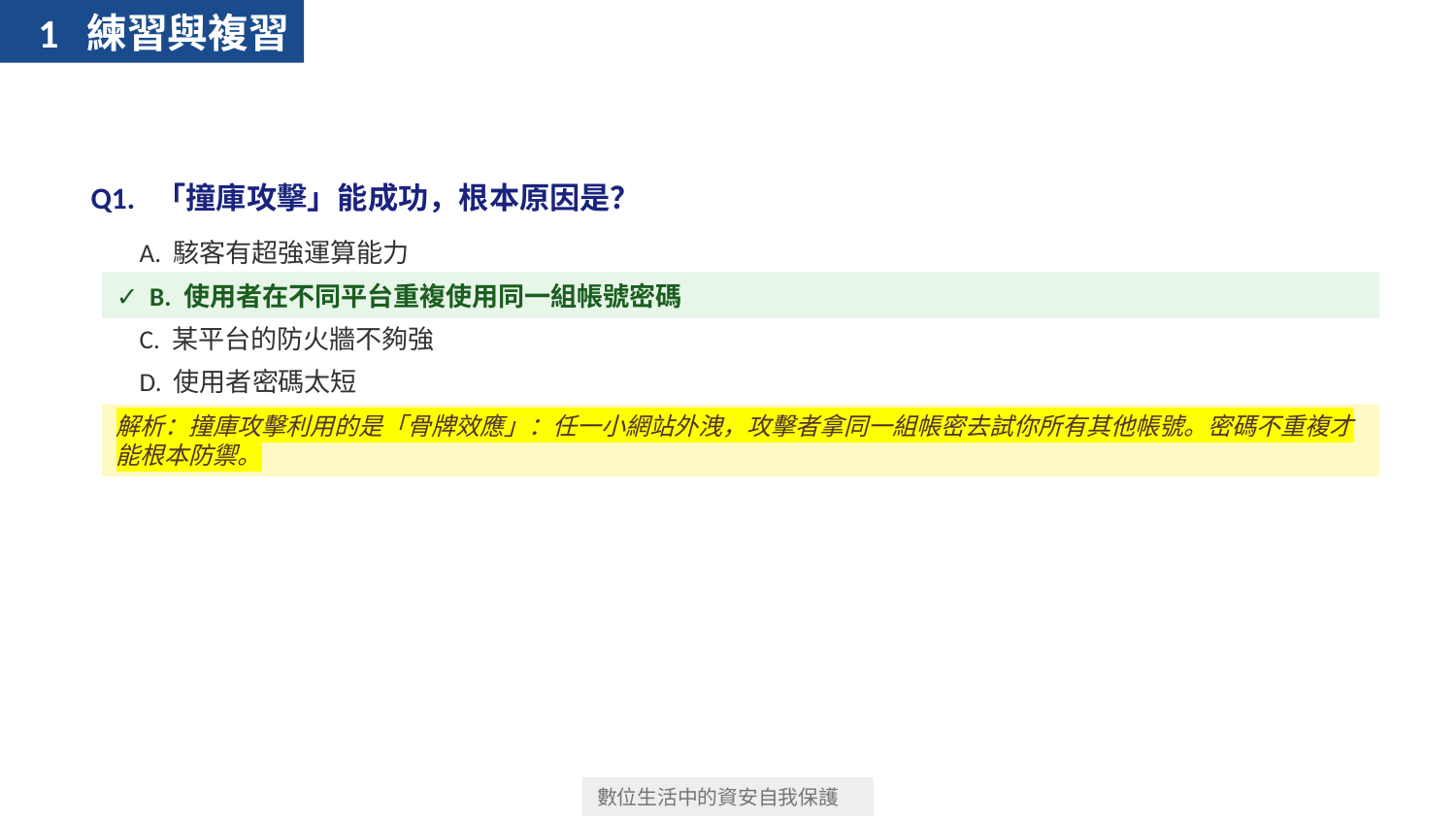

1  練習與複習
Q1.  「撞庫攻擊」能成功，根本原因是？
    A. 駭客有超強運算能力
✓  B. 使用者在不同平台重複使用同一組帳號密碼
    C. 某平台的防火牆不夠強
    D. 使用者密碼太短
解析：撞庫攻擊利用的是「骨牌效應」：任一小網站外洩，攻擊者拿同一組帳密去試你所有其他帳號。密碼不重複才能根本防禦。
數位生活中的資安自我保護